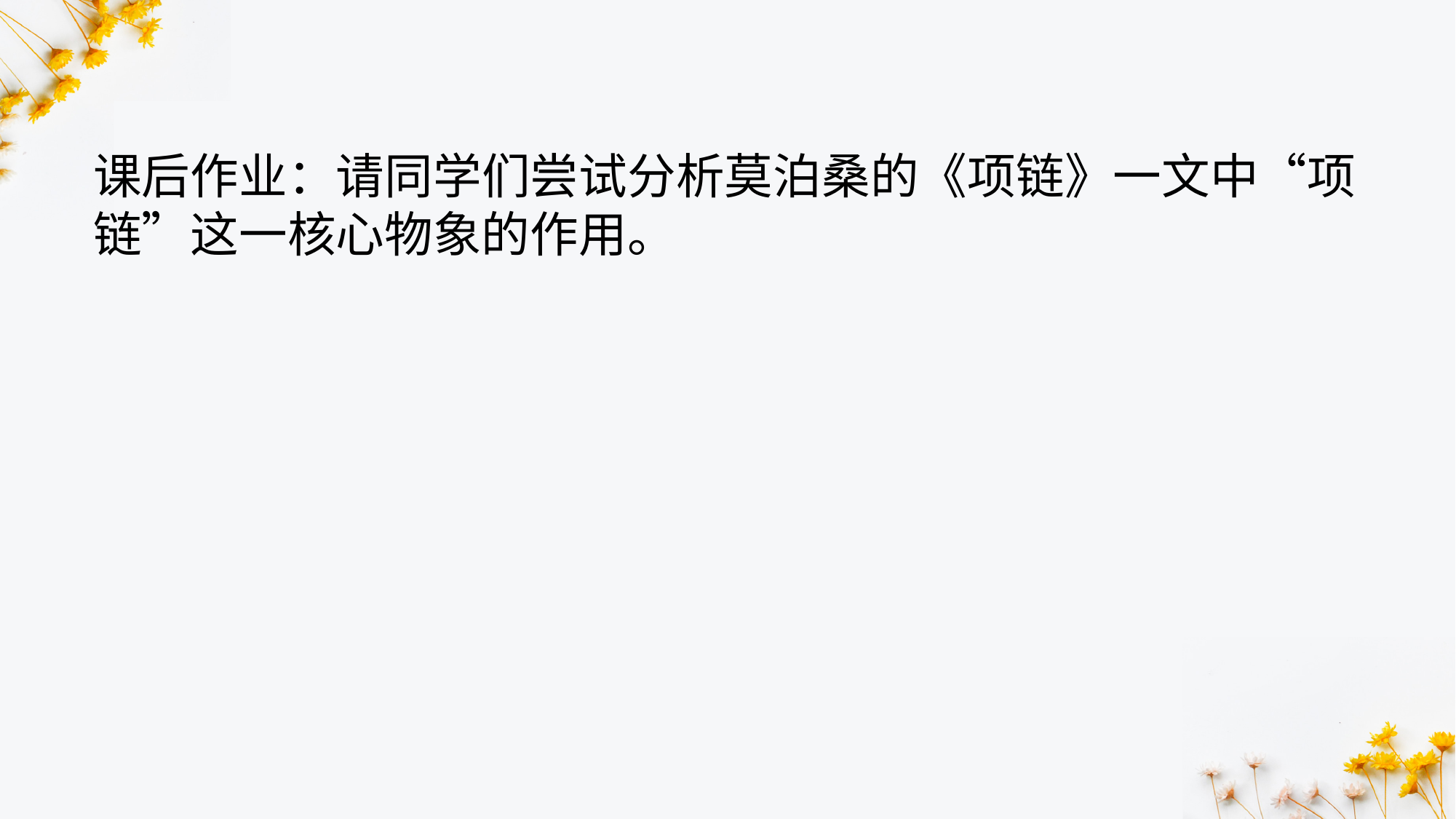

课后作业：请同学们尝试分析莫泊桑的《项链》一文中“项链”这一核心物象的作用。